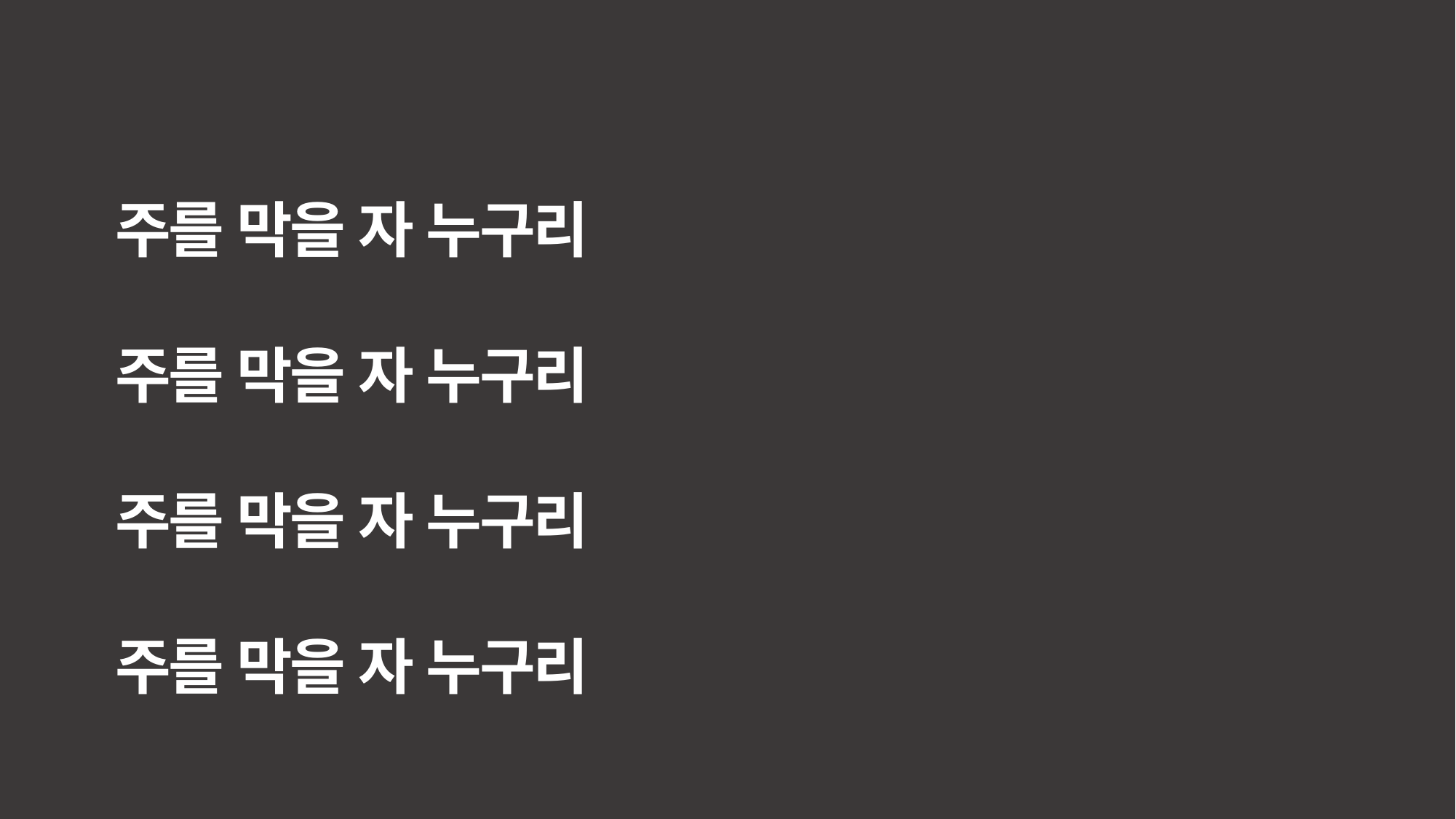

주를 막을 자 누구리
주를 막을 자 누구리
주를 막을 자 누구리
주를 막을 자 누구리